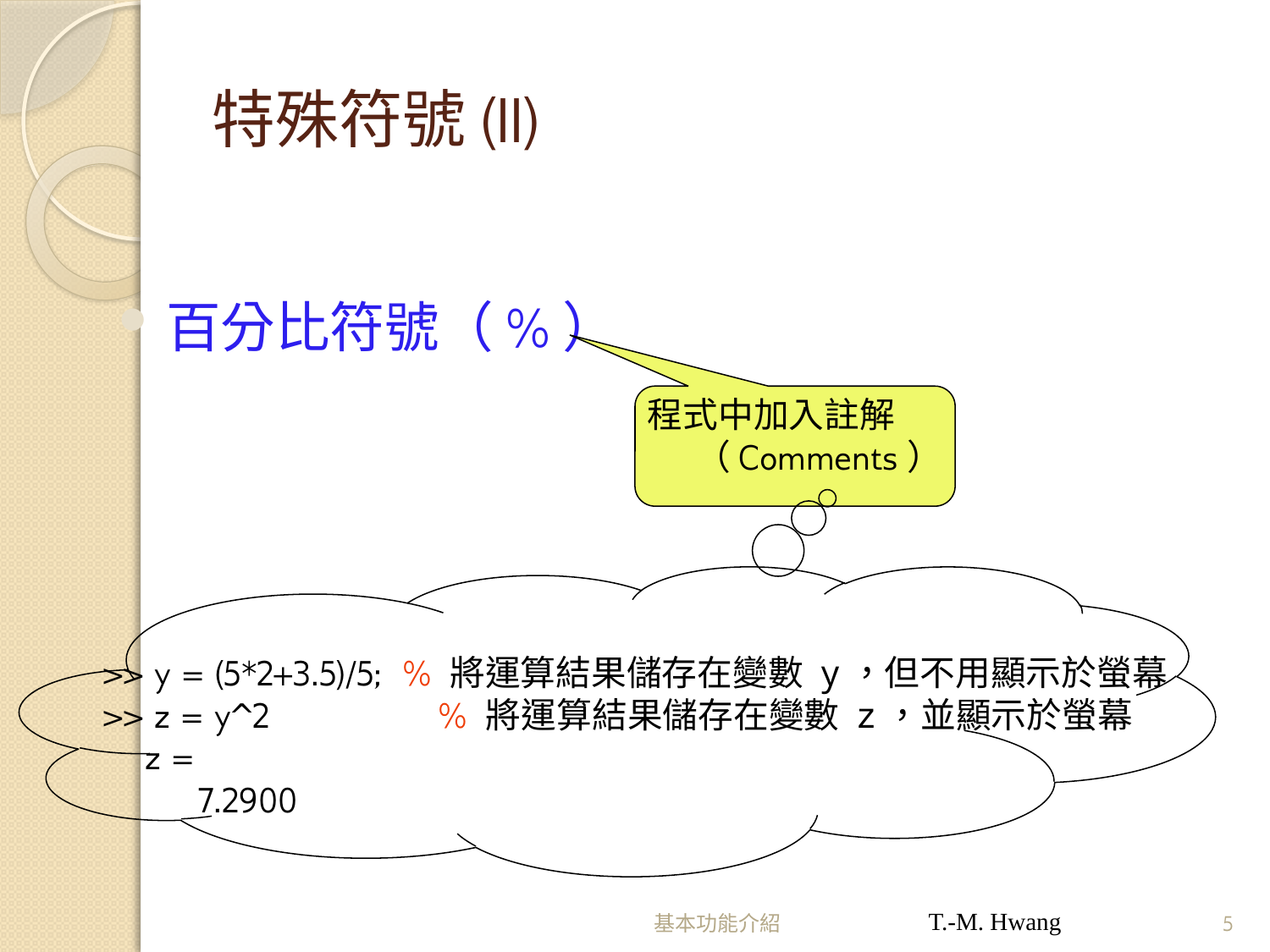

# 特殊符號(II)
百分比符號（%）

程式中加入註解（Comments）

>> y = (5*2+3.5)/5;  % 將運算結果儲存在變數 y，但不用顯示於螢幕
>> z = y^2                % 將運算結果儲存在變數 z，並顯示於螢幕
    z =
         7.2900
基本功能介紹
T.-M. Hwang
5